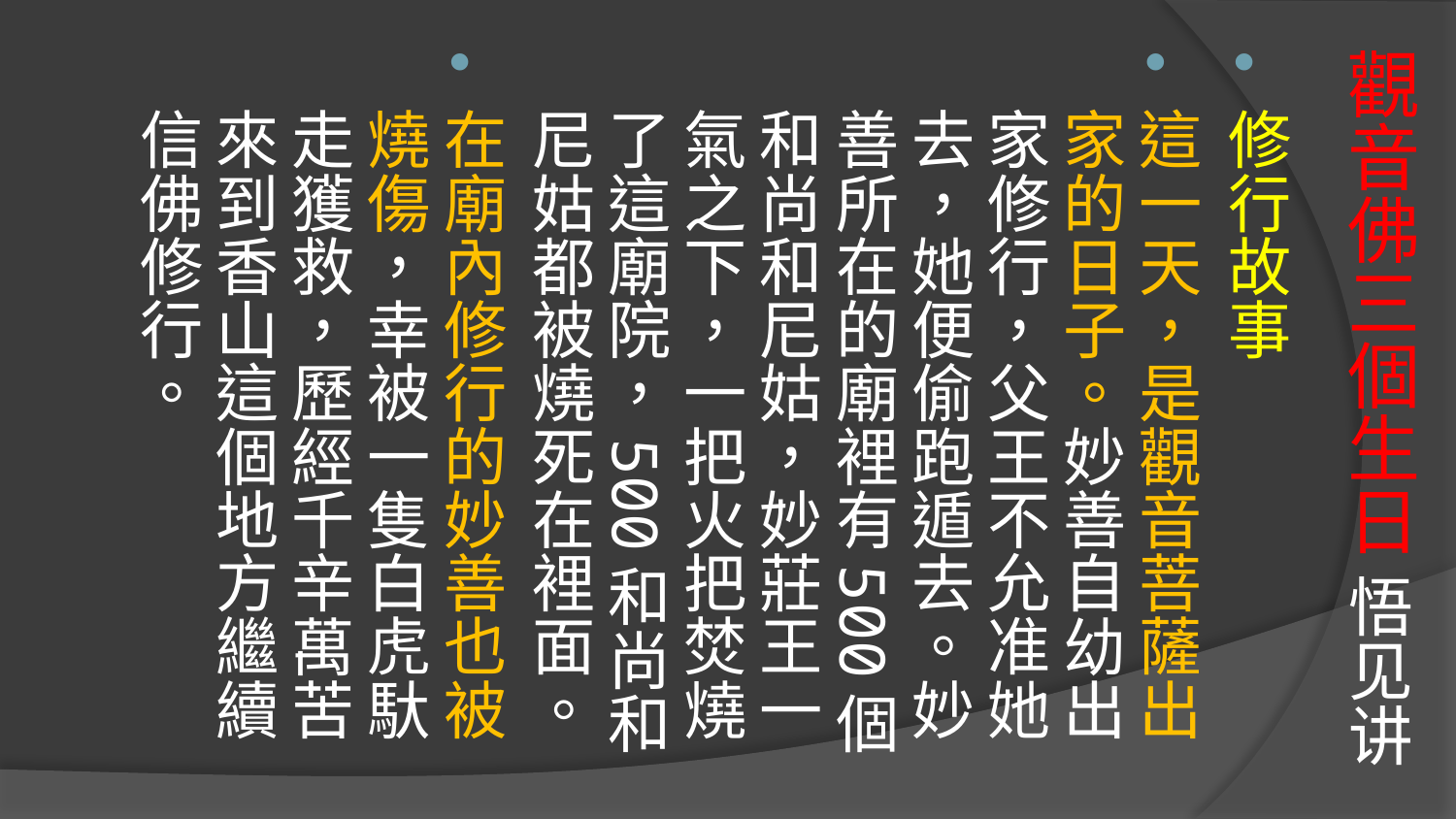

# 觀音佛三個生日 悟见讲
修行故事
這一天，是觀音菩薩出家的日子。妙善自幼出家修行，父王不允准她去，她便偷跑遁去。妙善所在的廟裡有500個和尚和尼姑，妙莊王一氣之下，一把火把焚燒了這廟院，500和尚和尼姑都被燒死在裡面。
在廟內修行的妙善也被燒傷，幸被一隻白虎馱走獲救，歷經千辛萬苦來到香山這個地方繼續信佛修行。